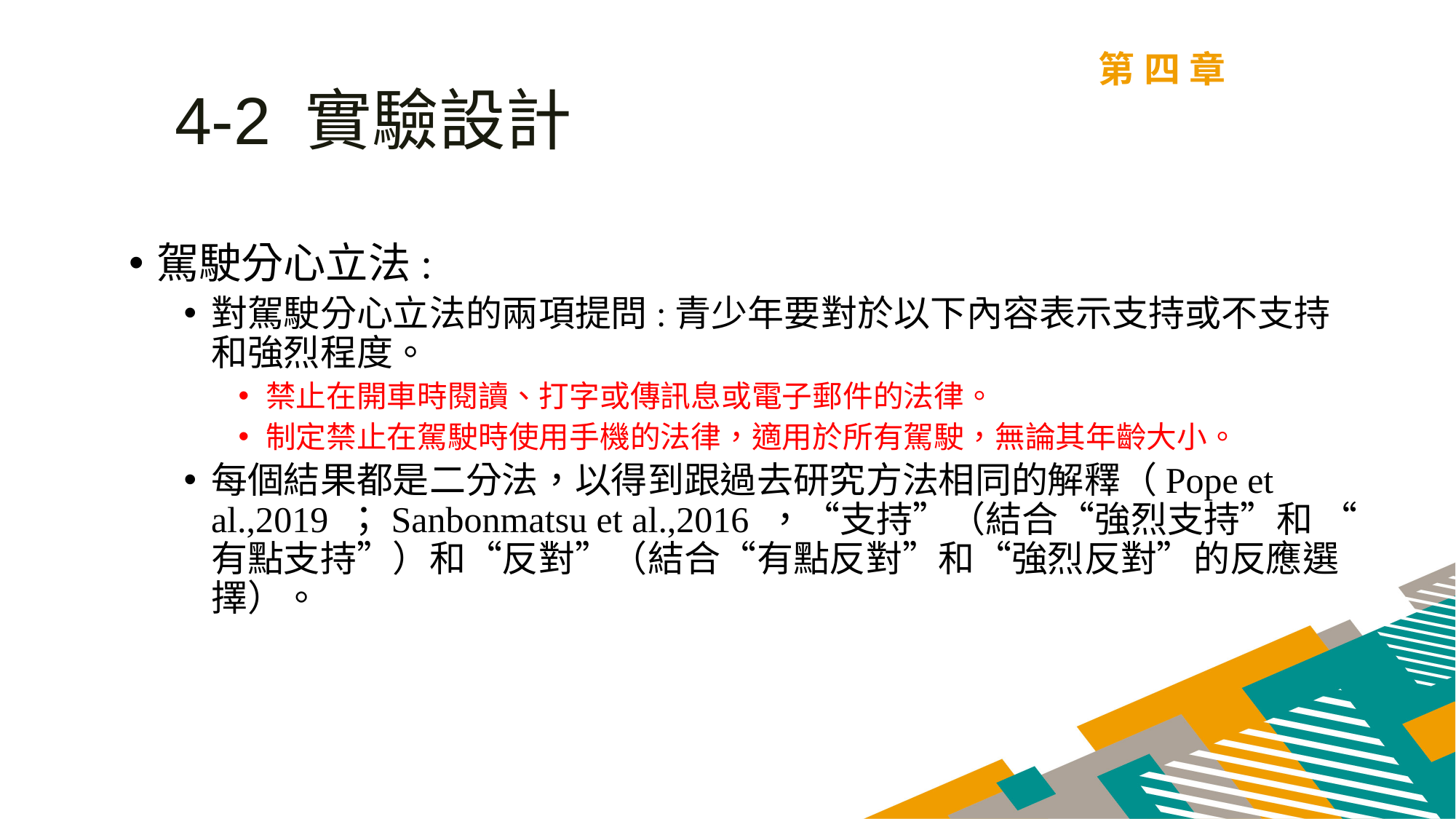

第四章
4-2 實驗設計

駕駛分心立法:
對駕駛分心立法的兩項提問:青少年要對於以下內容表示支持或不支持和強烈程度。
禁止在開車時閱讀、打字或傳訊息或電子郵件的法律。
制定禁止在駕駛時使用手機的法律，適用於所有駕駛，無論其年齡大小。
每個結果都是二分法，以得到跟過去研究方法相同的解釋（Pope et al.,2019 ；Sanbonmatsu et al.,2016 ，“支持”（結合“強烈支持”和 “有點支持”）和“反對”（結合“有點反對”和“強烈反對”的反應選擇）。